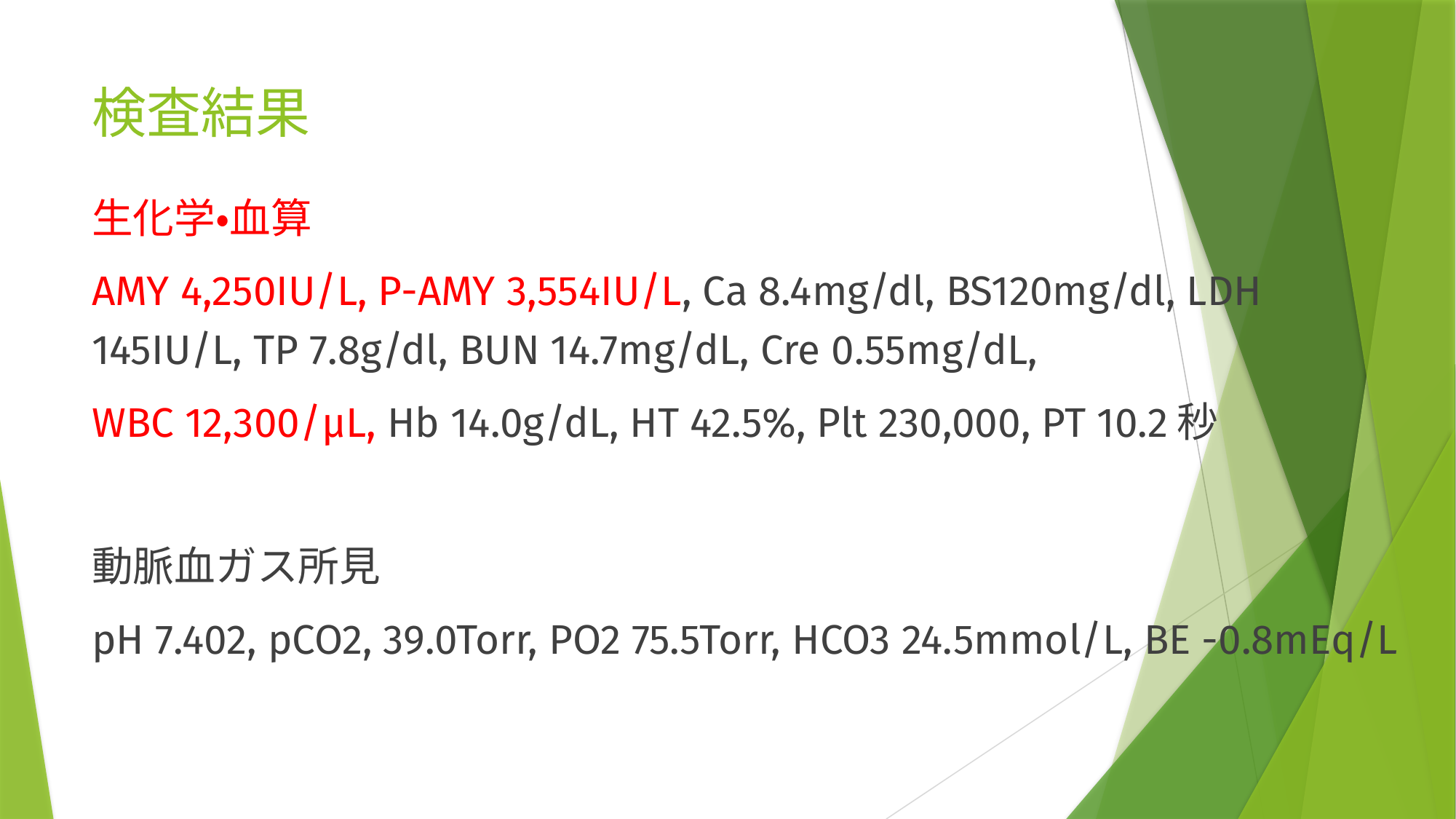

# 検査結果
生化学・血算
AMY 4,250IU/L, P-AMY 3,554IU/L, Ca 8.4mg/dl, BS120mg/dl, LDH 145IU/L, TP 7.8g/dl, BUN 14.7mg/dL, Cre 0.55mg/dL,
WBC 12,300/μL, Hb 14.0g/dL, HT 42.5%, Plt 230,000, PT 10.2秒

動脈血ガス所見
pH 7.402, pCO2, 39.0Torr, PO2 75.5Torr, HCO3 24.5mmol/L, BE -0.8mEq/L